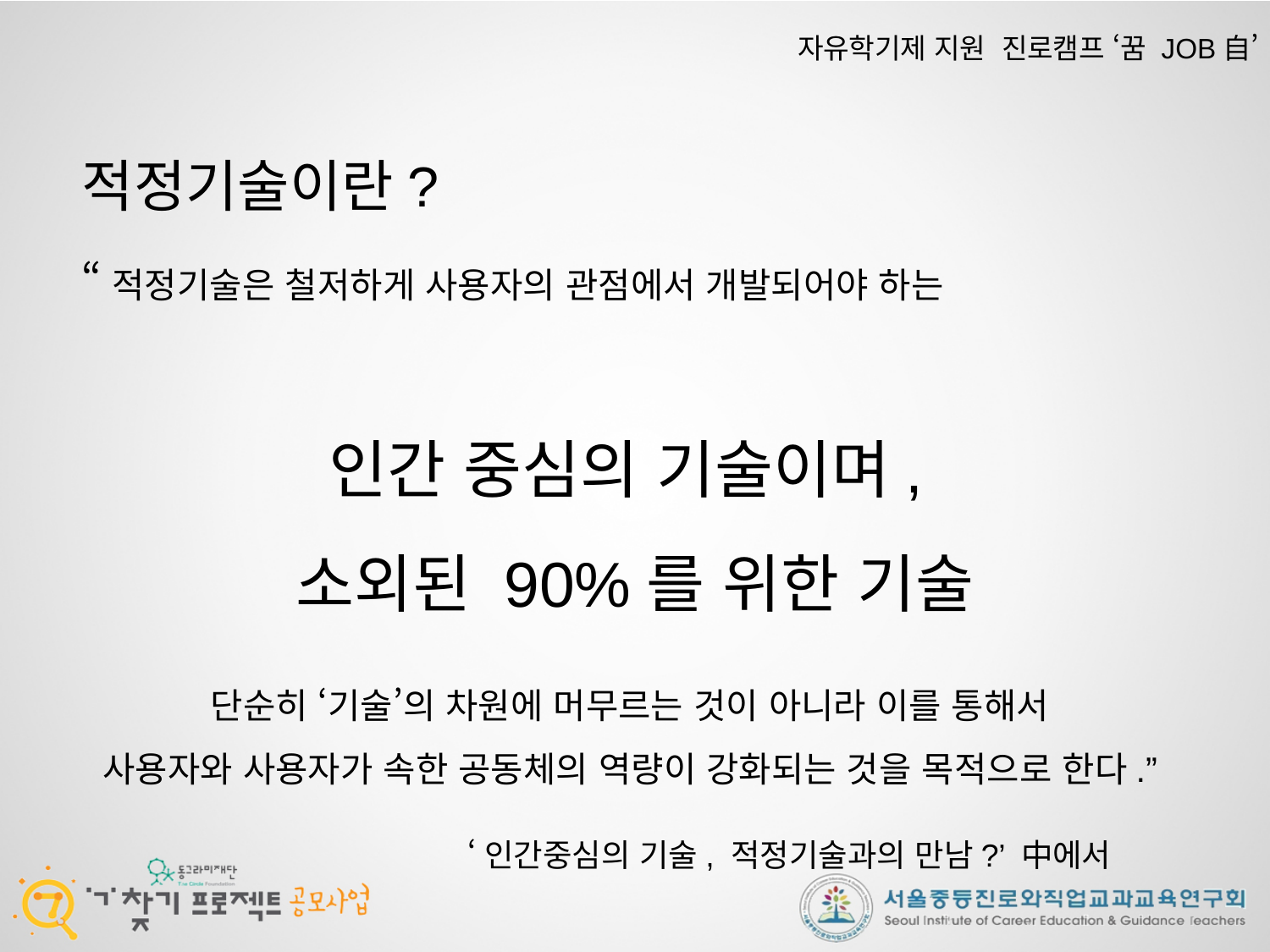

# 자유학기제 지원  진로캠프 ‘꿈 JOB自’

적정기술이란?

“적정기술은 철저하게 사용자의 관점에서 개발되어야 하는

인간 중심의 기술이며,
소외된 90%를 위한 기술

단순히 ‘기술’의 차원에 머무르는 것이 아니라 이를 통해서
사용자와 사용자가 속한 공동체의 역량이 강화되는 것을 목적으로 한다.”

                                ‘인간중심의 기술, 적정기술과의 만남?’ 中에서